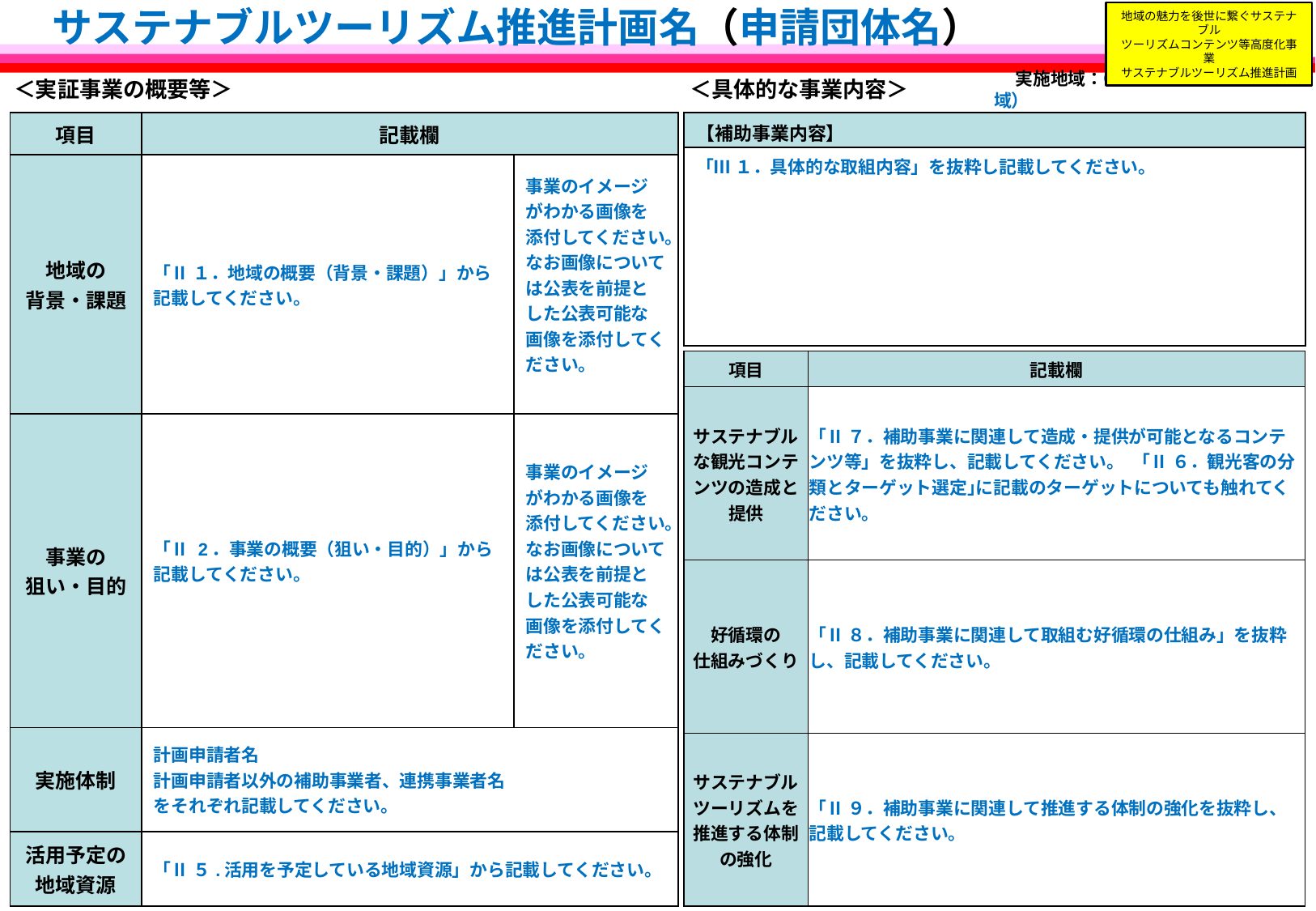

注１：公表される前提で作成してください。注２：実証事業の概要が本事業概要説明書１枚で分かるように簡潔に記載してください。
注３：青字の記入要領等を削除の上、黒字で記載してください。フォントサイズは【10.5ポイント以上】とし、重要な箇所は下線付きの赤字で記載してください。
　サステナブルツーリズム推進計画名（申請団体名）
地域の魅力を後世に繋ぐサステナブル
ツーリズムコンテンツ等高度化事業
サステナブルツーリズム推進計画
　 実施地域：○○県●●市（代表地域）
＜実証事業の概要等＞
＜具体的な事業内容＞
| 項目 | 記載欄 |  |
| --- | --- | --- |
| 地域の 背景・課題 | 「Ⅱ １．地域の概要（背景・課題）」から記載してください。 | 事業のイメージがわかる画像を添付してください。 なお画像については公表を前提とした公表可能な画像を添付してください。 |
| 事業の 狙い・目的 | 「Ⅱ 2．事業の概要（狙い・目的）」から記載してください。 | 事業のイメージがわかる画像を添付してください。 なお画像については公表を前提とした公表可能な画像を添付してください。 |
| 実施体制 | 計画申請者名 計画申請者以外の補助事業者、連携事業者名 をそれぞれ記載してください。 |  |
| 活用予定の 地域資源 | 「Ⅱ ５.活用を予定している地域資源」から記載してください。 |  |
| 【補助事業内容】 |
| --- |
| 「Ⅲ １．具体的な取組内容」を抜粋し記載してください。 |
| 項目 | 記載欄 |
| --- | --- |
| サステナブルな観光コンテンツの造成と提供 | 「Ⅱ ７．補助事業に関連して造成・提供が可能となるコンテンツ等」を抜粋し、記載してください。　｢Ⅱ ６．観光客の分類とターゲット選定｣に記載のターゲットについても触れてください。 |
| 好循環の 仕組みづくり | 「Ⅱ ８．補助事業に関連して取組む好循環の仕組み」を抜粋し、記載してください。 |
| サステナブル ツーリズムを推進する体制の強化 | 「Ⅱ ９．補助事業に関連して推進する体制の強化を抜粋し、記載してください。 |